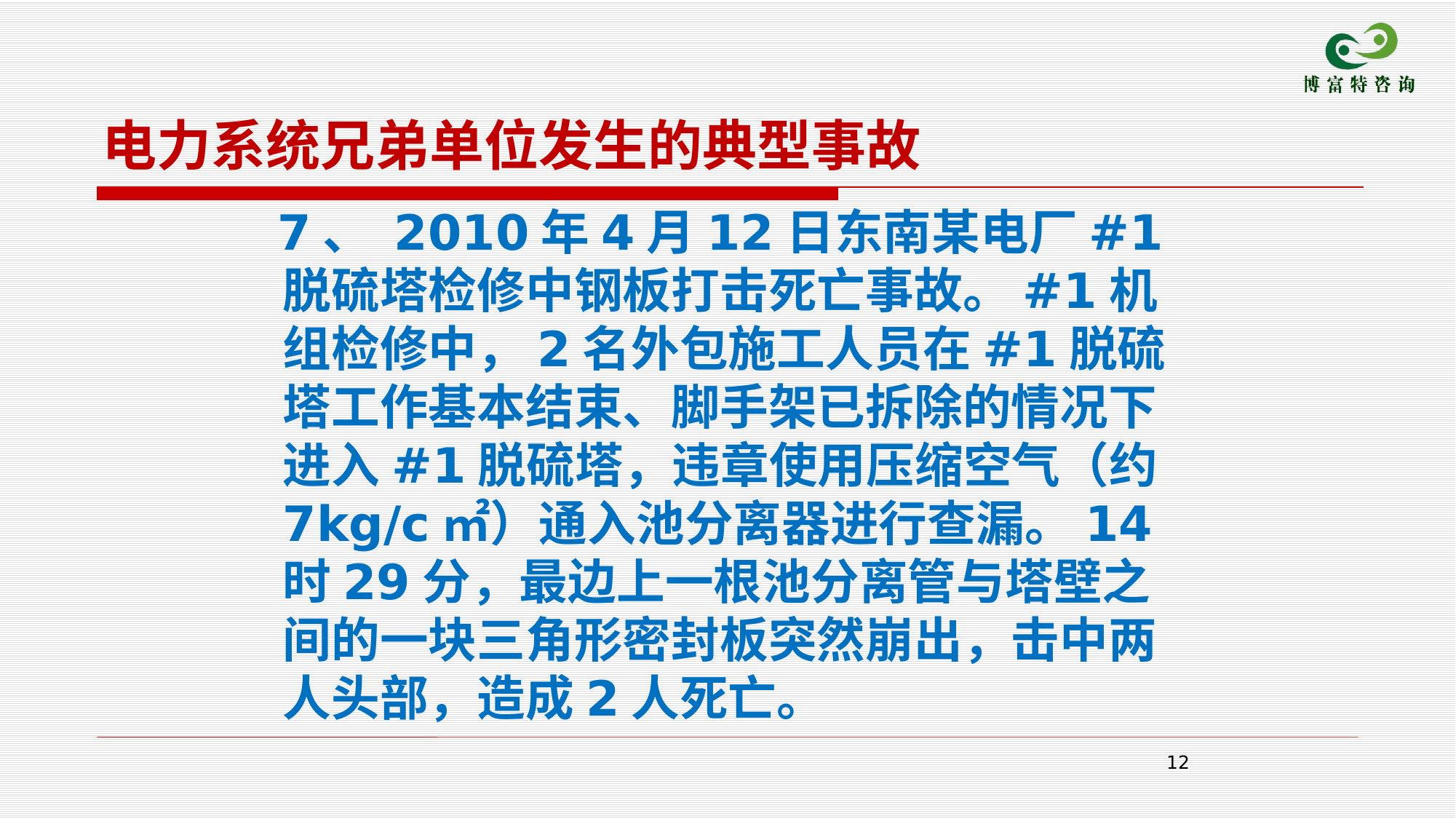

电力系统兄弟单位发生的典型事故
   7、 2010年4月12日东南某电厂#1脱硫塔检修中钢板打击死亡事故。#1机组检修中，2名外包施工人员在#1脱硫塔工作基本结束、脚手架已拆除的情况下进入#1脱硫塔，违章使用压缩空气（约7kg/c㎡）通入池分离器进行查漏。14时29分，最边上一根池分离管与塔壁之间的一块三角形密封板突然崩出，击中两人头部，造成2人死亡。

12